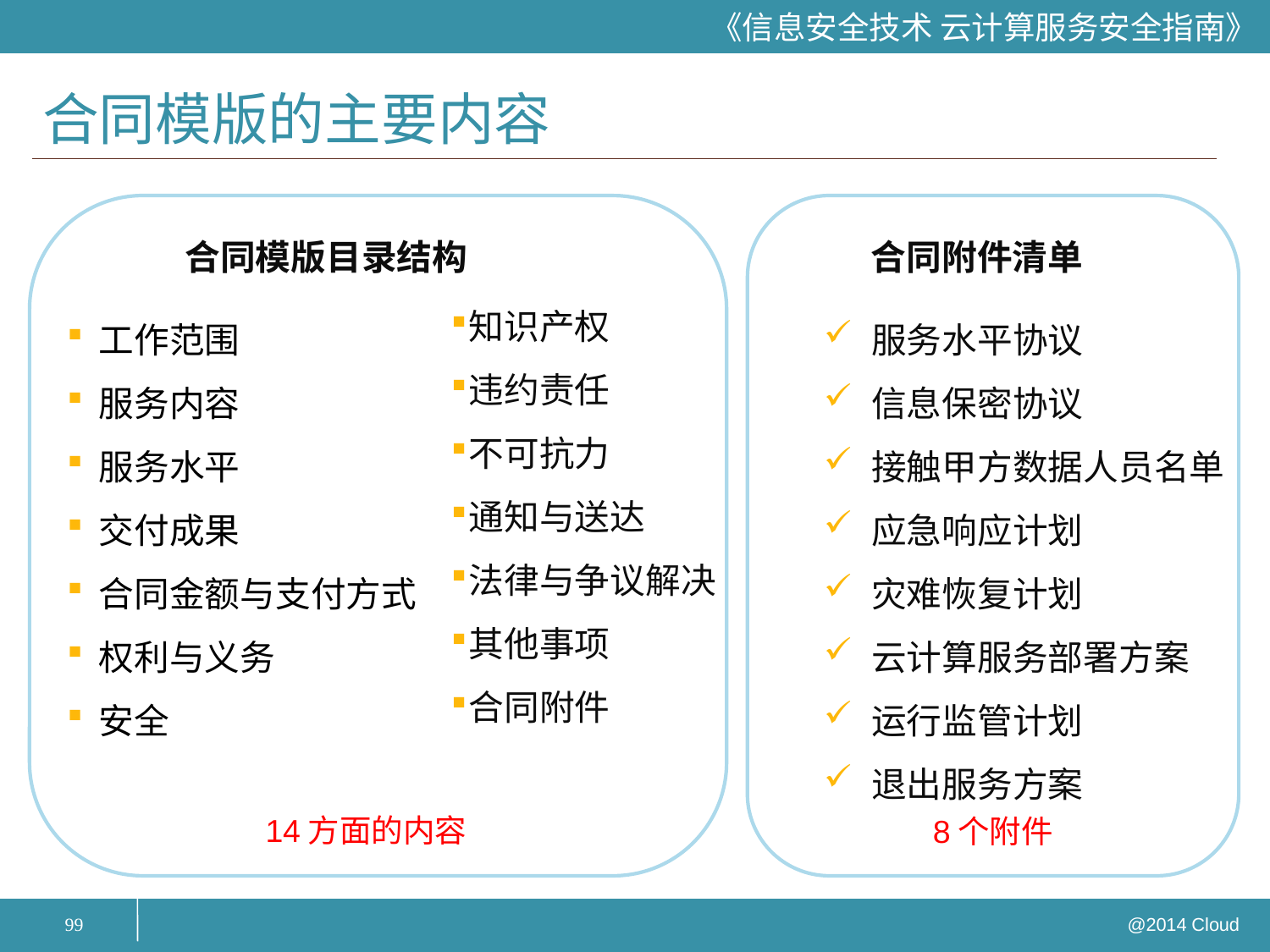

# 合同模版的主要内容

合同模版目录结构
合同附件清单
知识产权
违约责任
不可抗力
通知与送达
法律与争议解决
其他事项
合同附件
工作范围
服务内容
服务水平
交付成果
合同金额与支付方式
权利与义务
安全

服务水平协议
信息保密协议
接触甲方数据人员名单
应急响应计划
灾难恢复计划
云计算服务部署方案
运行监管计划
退出服务方案
14方面的内容
8个附件
99